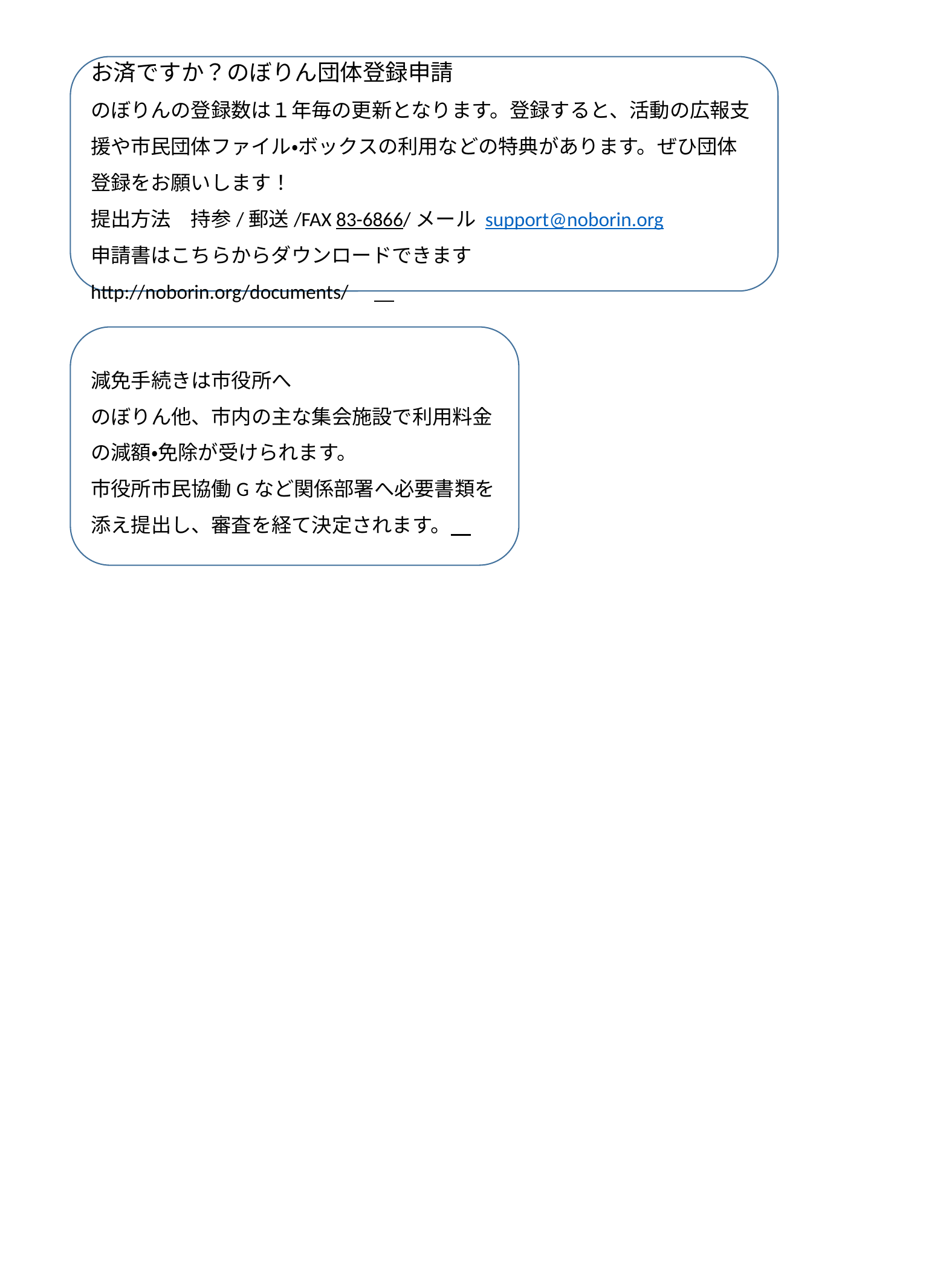

お済ですか？のぼりん団体登録申請
のぼりんの登録数は１年毎の更新となります。登録すると、活動の広報支援や市民団体ファイル・ボックスの利用などの特典があります。ぜひ団体登録をお願いします！
提出方法　持参/郵送/FAX 83-6866/メール support@noborin.org
申請書はこちらからダウンロードできます http://noborin.org/documents/

減免手続きは市役所へ
のぼりん他、市内の主な集会施設で利用料金の減額・免除が受けられます。
市役所市民協働Gなど関係部署へ必要書類を添え提出し、審査を経て決定されます。